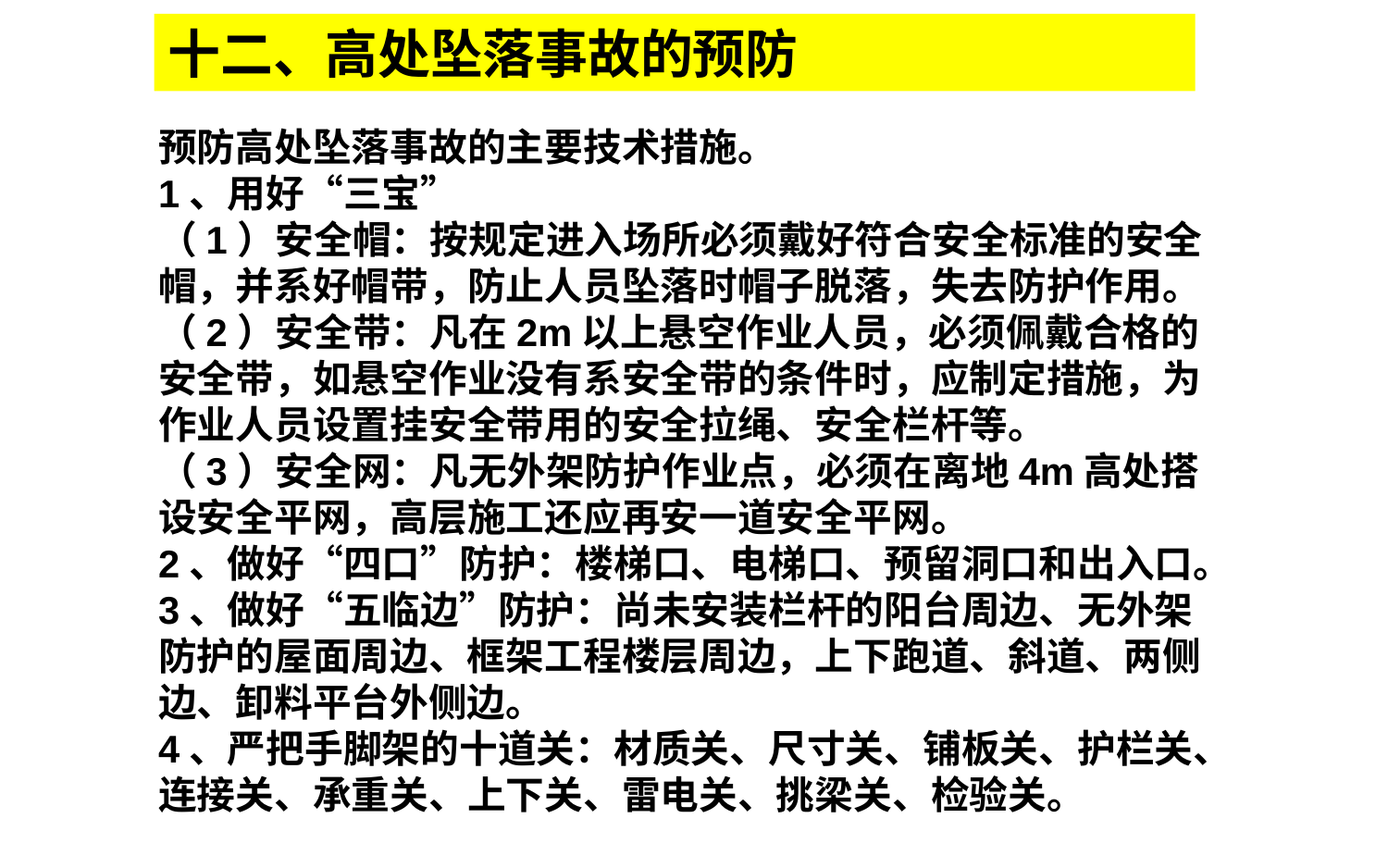

# 十二、高处坠落事故的预防
预防高处坠落事故的主要技术措施。
1、用好“三宝”
（1）安全帽：按规定进入场所必须戴好符合安全标准的安全帽，并系好帽带，防止人员坠落时帽子脱落，失去防护作用。
（2）安全带：凡在2m以上悬空作业人员，必须佩戴合格的安全带，如悬空作业没有系安全带的条件时，应制定措施，为作业人员设置挂安全带用的安全拉绳、安全栏杆等。
（3）安全网：凡无外架防护作业点，必须在离地4m高处搭设安全平网，高层施工还应再安一道安全平网。
2、做好“四口”防护：楼梯口、电梯口、预留洞口和出入口。
3、做好“五临边”防护：尚未安装栏杆的阳台周边、无外架防护的屋面周边、框架工程楼层周边，上下跑道、斜道、两侧边、卸料平台外侧边。
4、严把手脚架的十道关：材质关、尺寸关、铺板关、护栏关、连接关、承重关、上下关、雷电关、挑梁关、检验关。